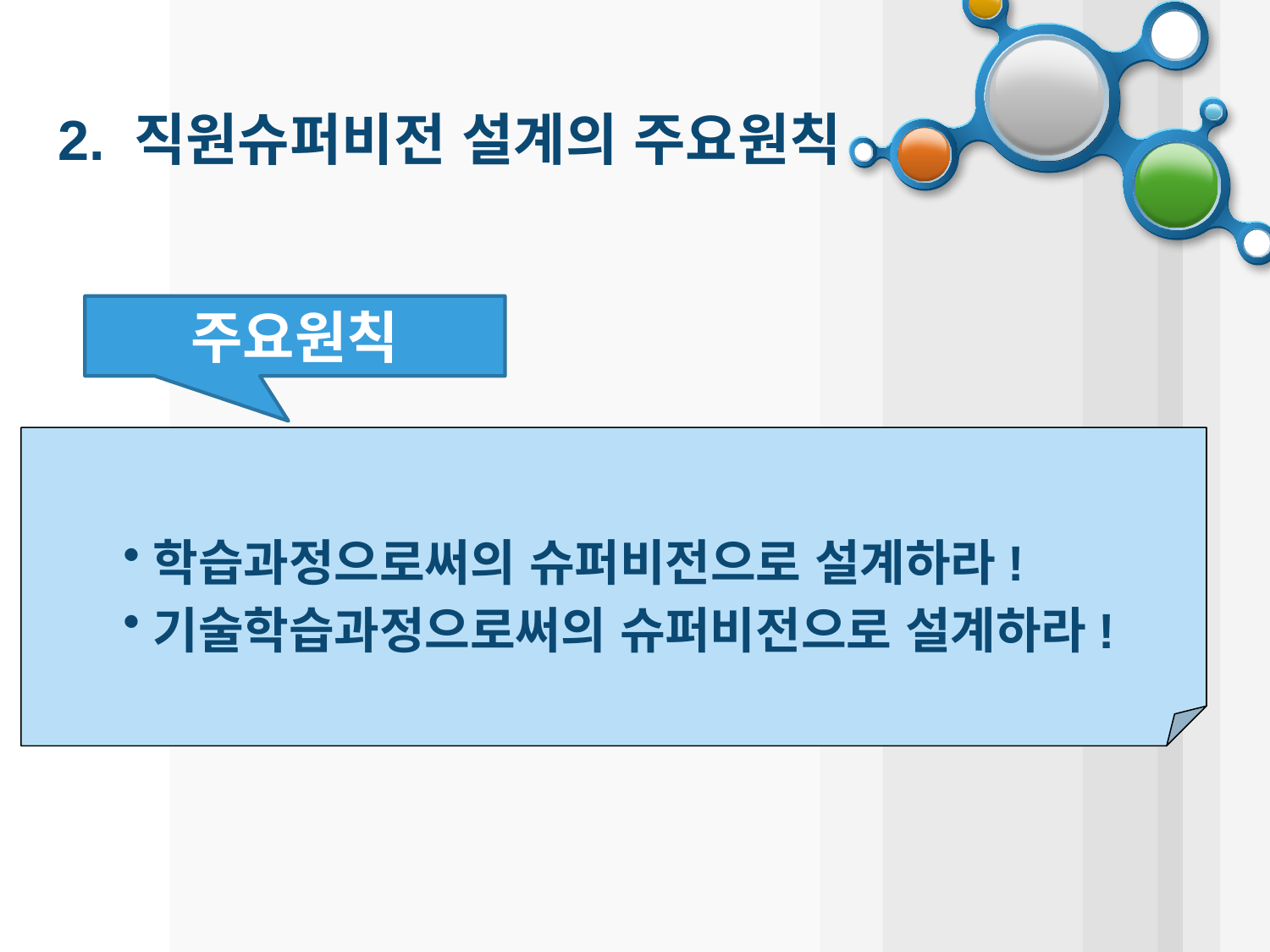

# 2. 직원슈퍼비전 설계의 주요원칙
주요원칙

학습과정으로써의 슈퍼비전으로 설계하라!
기술학습과정으로써의 슈퍼비전으로 설계하라!